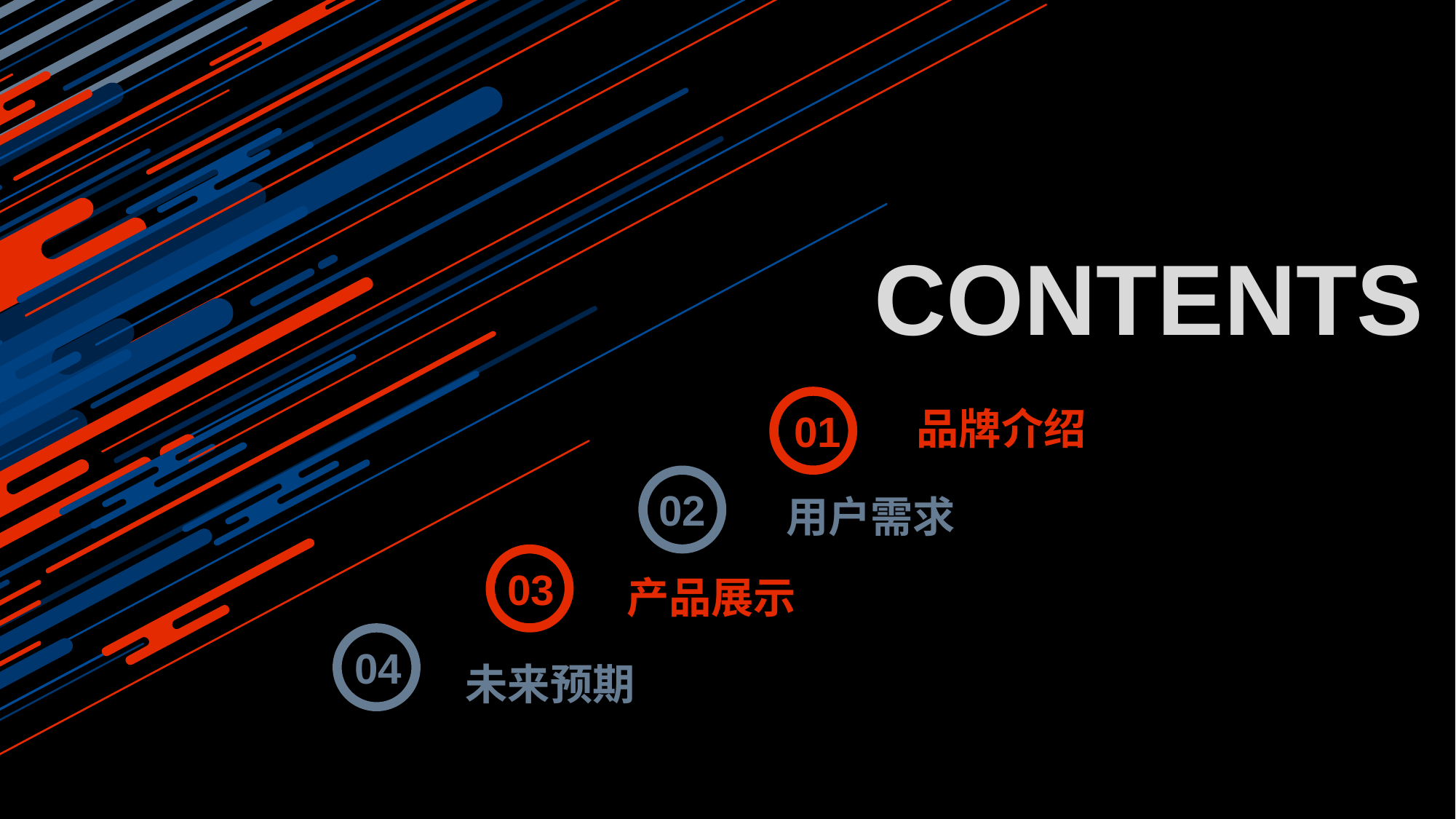

CONTENTS

01
品牌介绍

02
用户需求

03
产品展示

04
未来预期